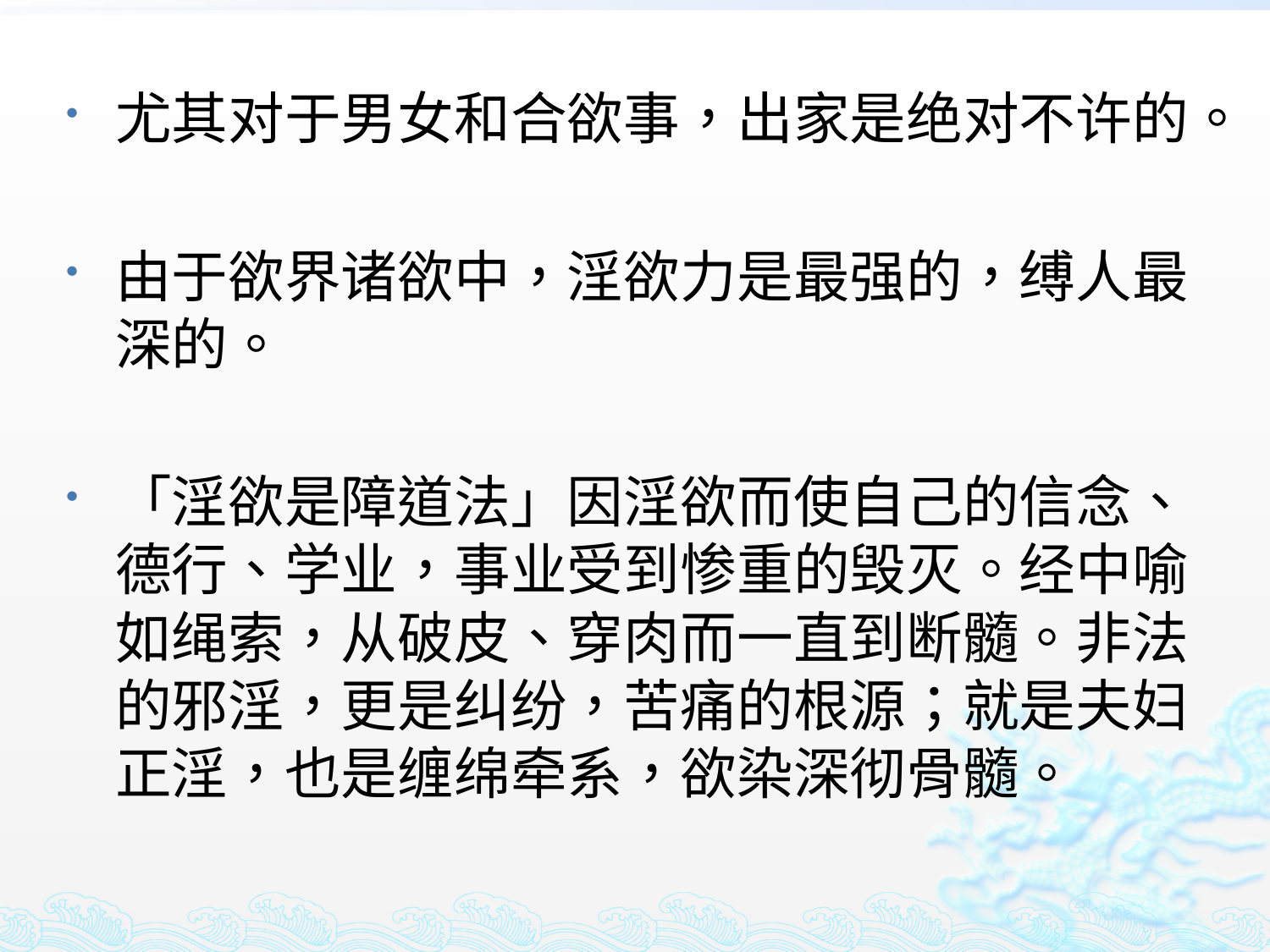

尤其对于男女和合欲事，出家是绝对不许的。

由于欲界诸欲中，淫欲力是最强的，缚人最深的。

「淫欲是障道法」因淫欲而使自己的信念、德行、学业，事业受到惨重的毁灭。经中喻如绳索，从破皮、穿肉而一直到断髓。非法的邪淫，更是纠纷，苦痛的根源；就是夫妇正淫，也是缠绵牵系，欲染深彻骨髓。